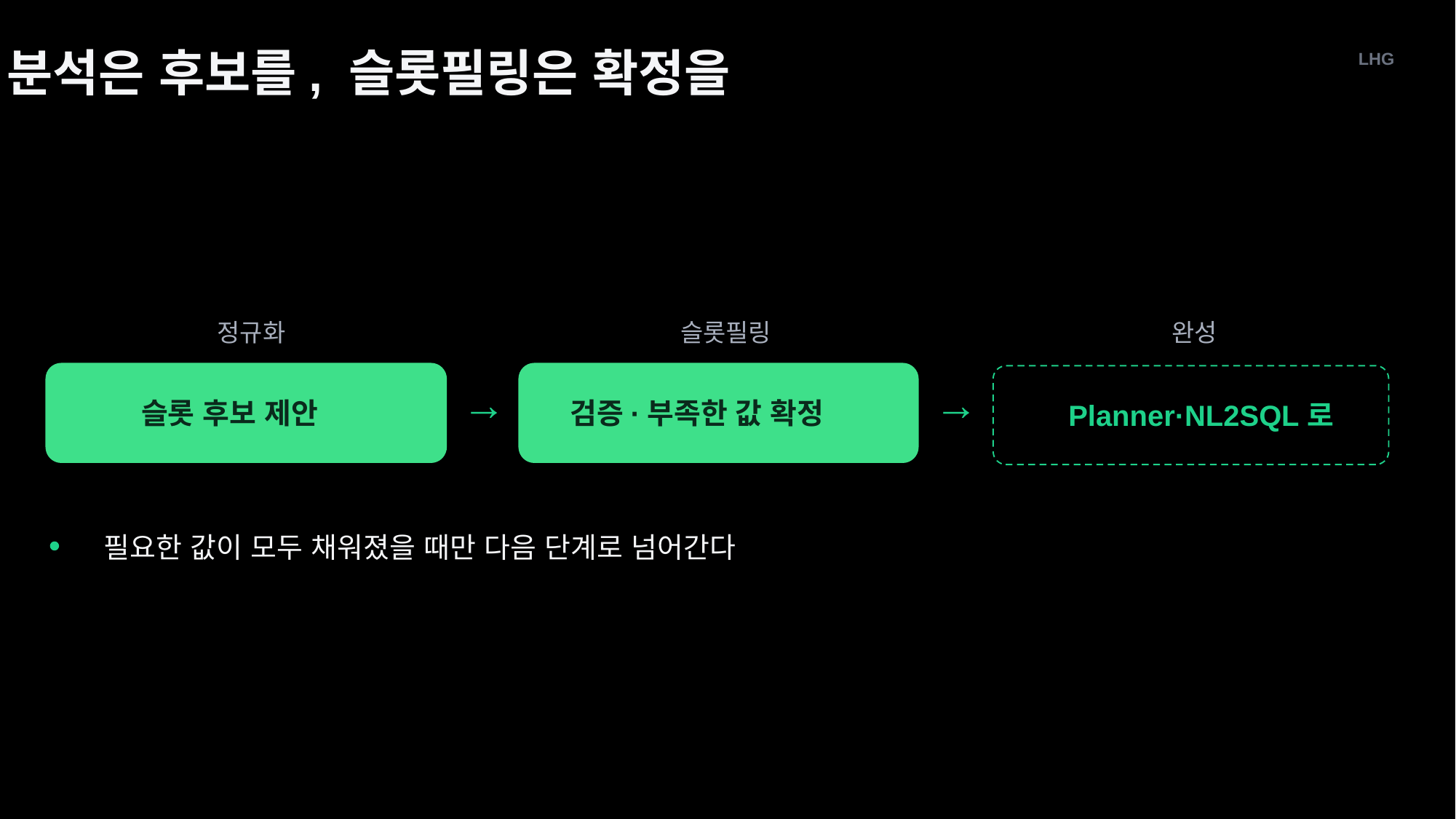

문장 분석은 후보를, 슬롯필링은 확정을
LHG
정규화
슬롯필링
완성

→
→
슬롯 후보 제안
검증·부족한 값 확정
Planner·NL2SQL로

필요한 값이 모두 채워졌을 때만 다음 단계로 넘어간다